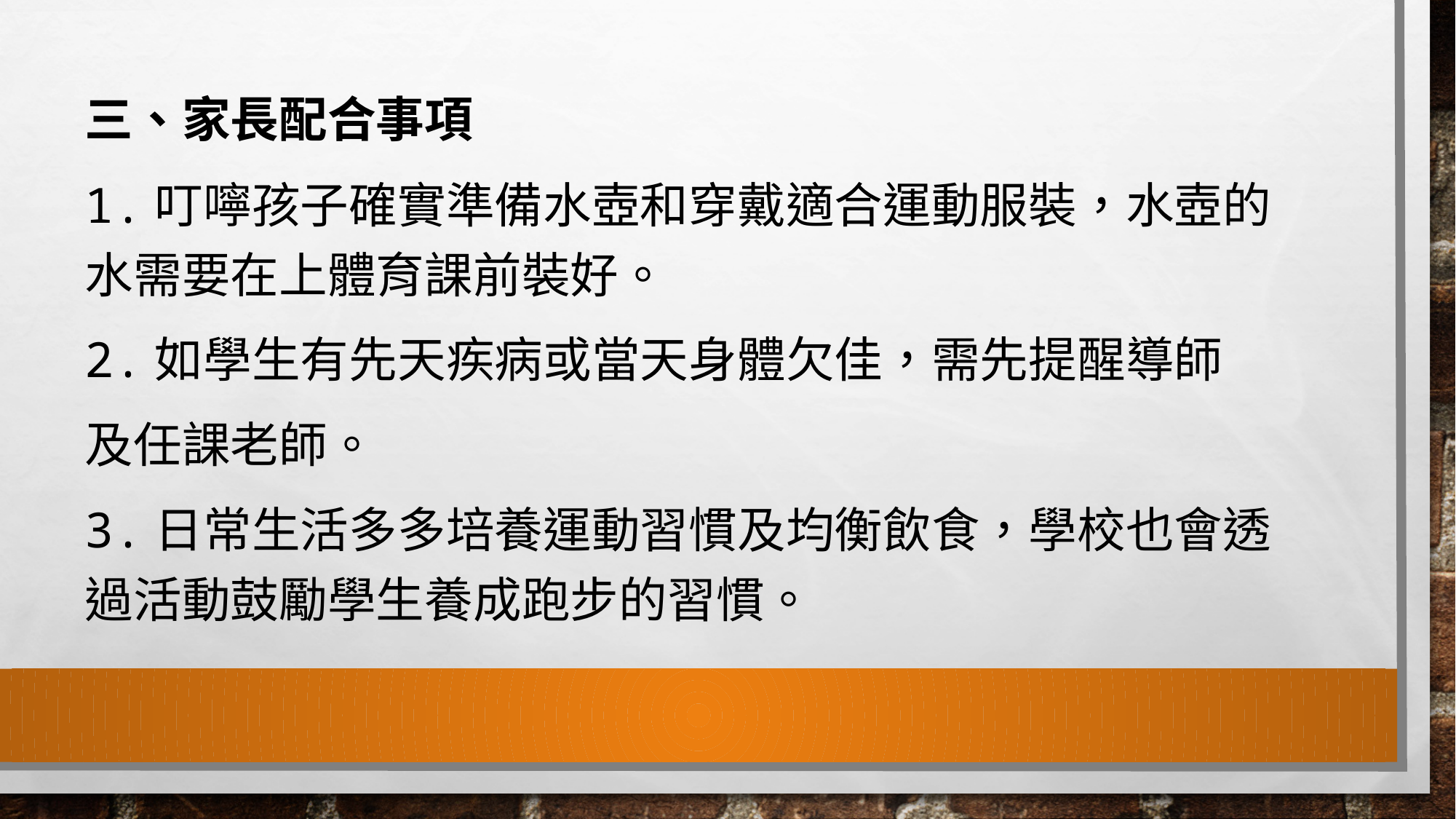

三、家長配合事項
1.叮嚀孩子確實準備水壺和穿戴適合運動服裝，水壺的水需要在上體育課前裝好。
2.如學生有先天疾病或當天身體欠佳，需先提醒導師
及任課老師。
3.日常生活多多培養運動習慣及均衡飲食，學校也會透過活動鼓勵學生養成跑步的習慣。